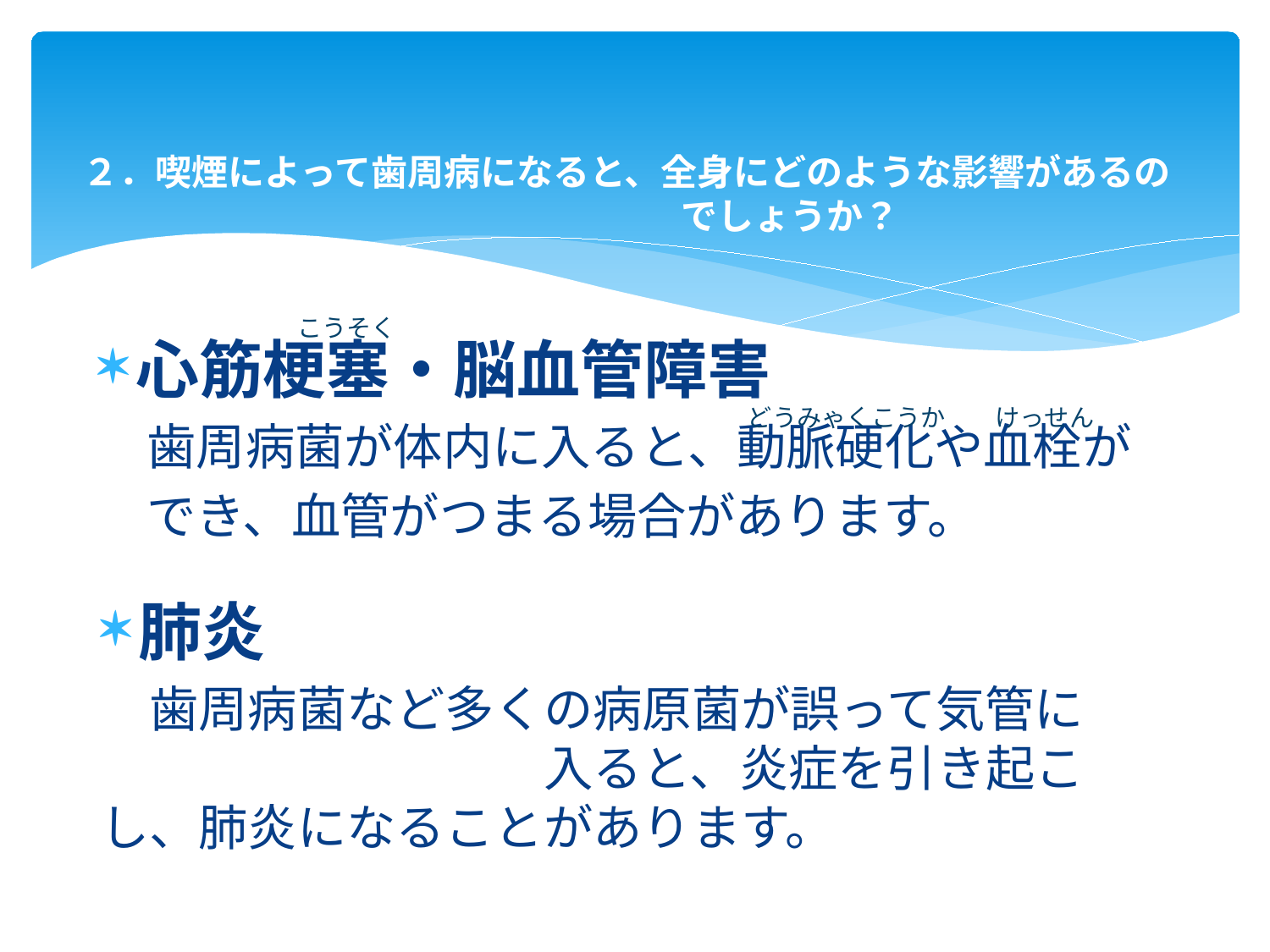

# ２．喫煙によって歯周病になると、全身にどのような影響があるの 　　　　　　　　　でしょうか？
こうそく
心筋梗塞・脳血管障害
　歯周病菌が体内に入ると、動脈硬化や血栓が
　でき、血管がつまる場合があります。
どうみゃくこうか　　けっせん
肺炎
　歯周病菌など多くの病原菌が誤って気管に　　　　　　　　　入ると、炎症を引き起こし、肺炎になることがあります。